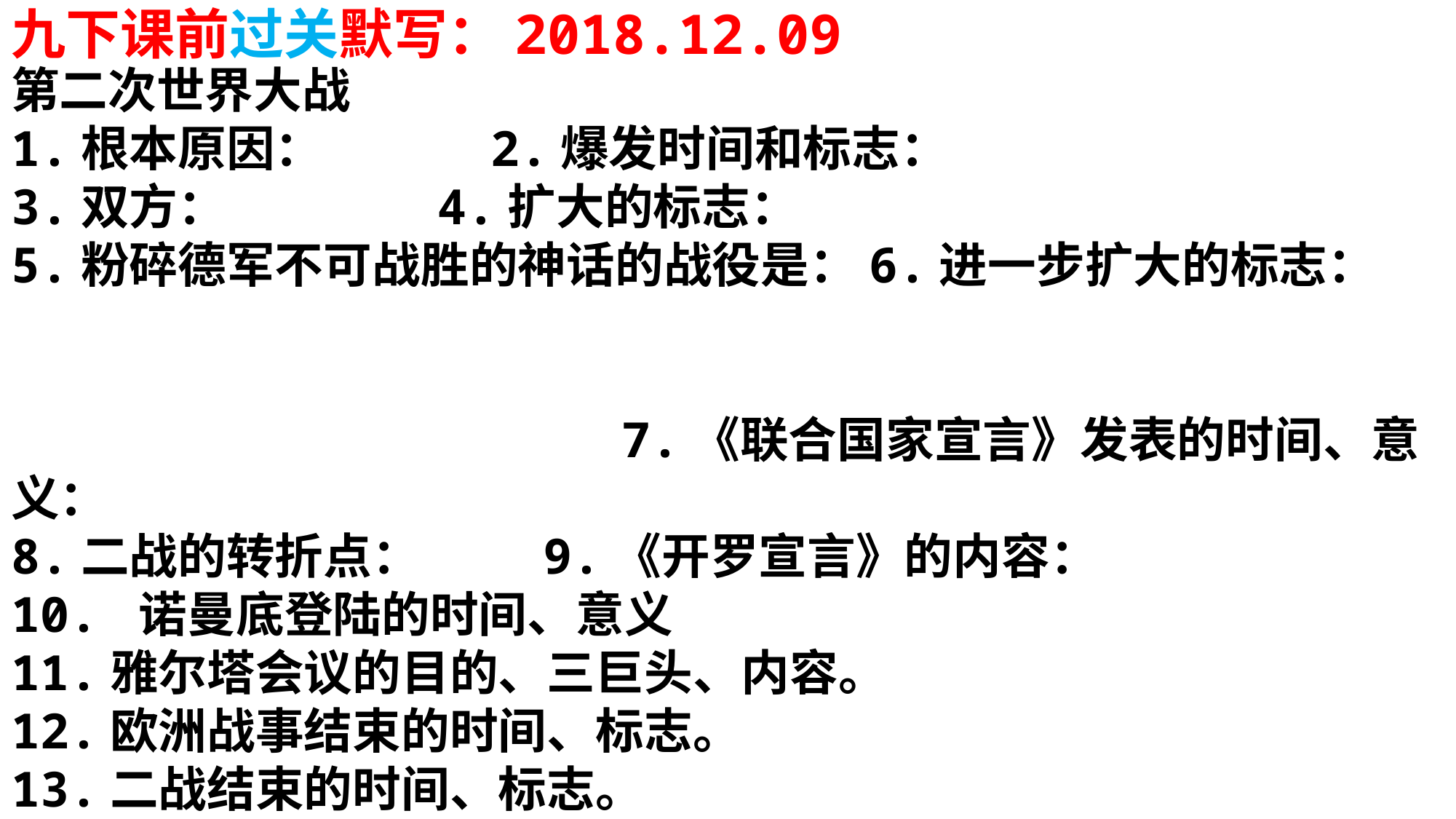

# 九下课前过关默写：2018.12.09
第二次世界大战
1.根本原因：              2.爆发时间和标志：
3.双方：                  4.扩大的标志：
5.粉碎德军不可战胜的神话的战役是：6.进一步扩大的标志：                                                                                                                                                                                                                                                                                                                                 7.《联合国家宣言》发表的时间、意义：
8.二战的转折点：          9.《开罗宣言》的内容：
10. 诺曼底登陆的时间、意义
11.雅尔塔会议的目的、三巨头、内容。
12.欧洲战事结束的时间、标志。
13.二战结束的时间、标志。
14.二战的性质、影响。
15.二战胜利的主要原因是什么？举二例说明。
16.简述中国抗日战争与第二次世界大战的关系（至少2点）。